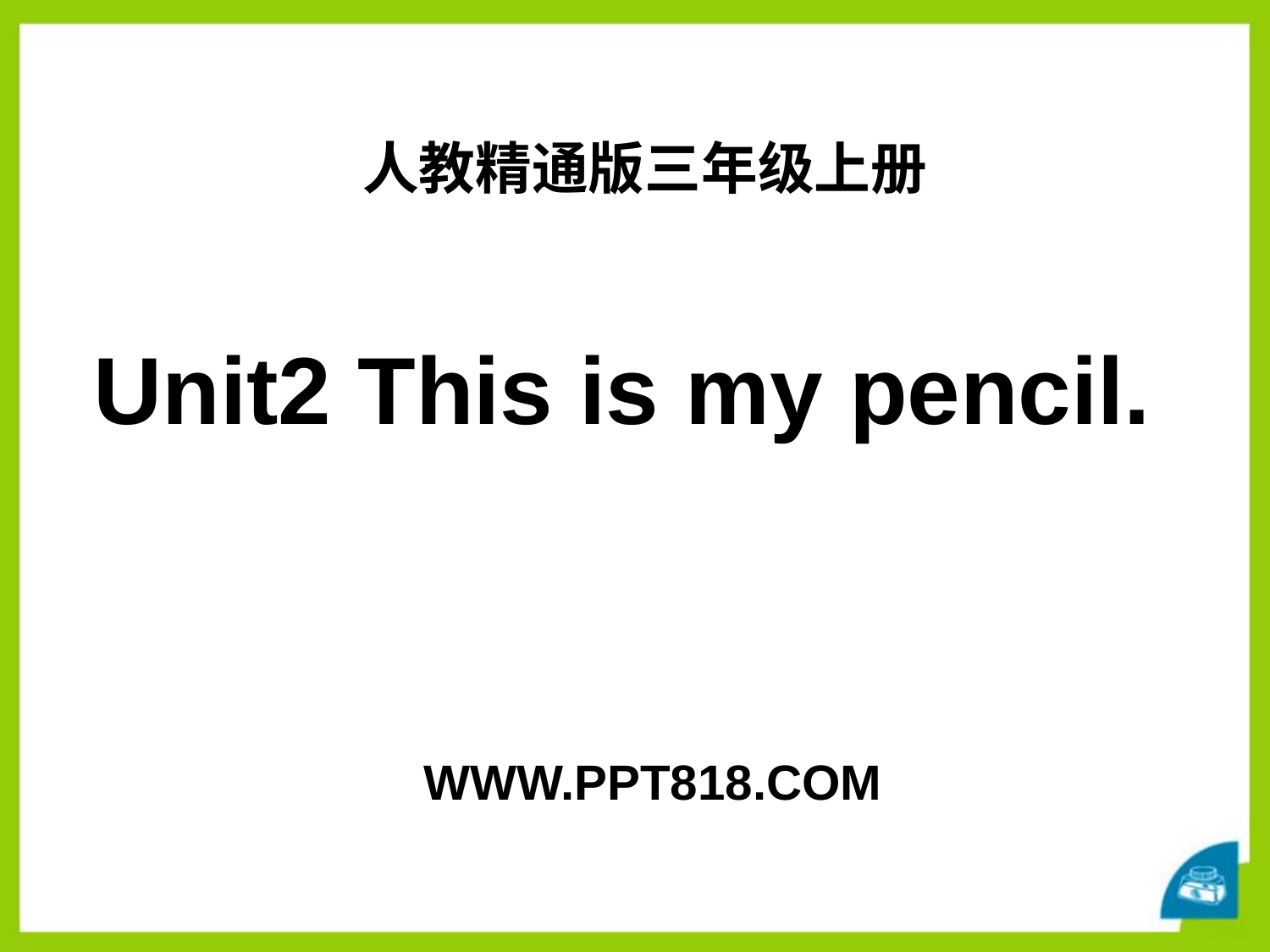

人教精通版三年级上册
# Unit2 This is my pencil.
WWW.PPT818.COM